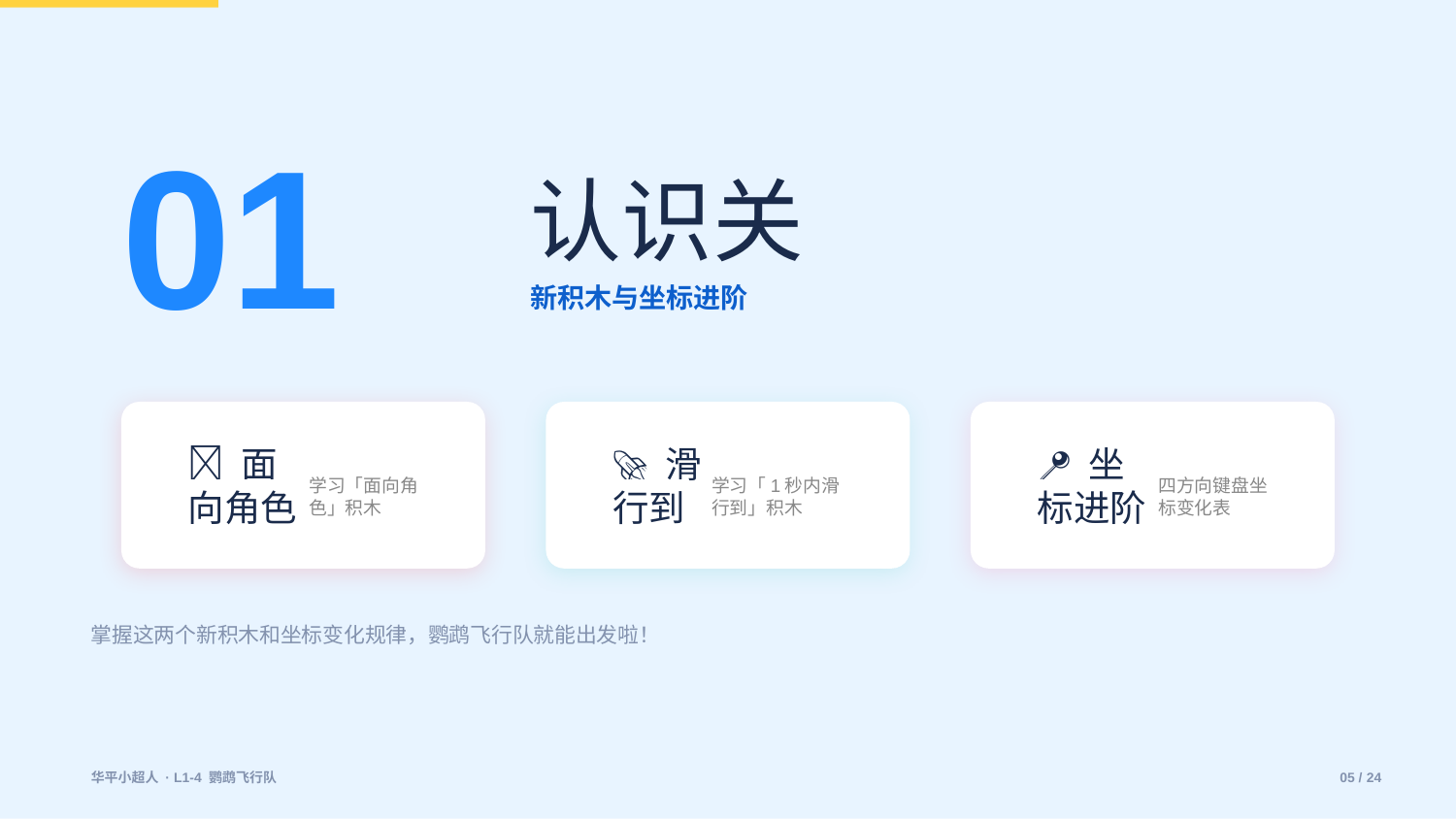

01
认识关
新积木与坐标进阶

🧭 面向角色
🚀 滑行到
📍 坐标进阶
学习「面向角色」积木
学习「1秒内滑行到」积木
四方向键盘坐标变化表
掌握这两个新积木和坐标变化规律，鹦鹉飞行队就能出发啦！
华平小超人 · L1-4 鹦鹉飞行队
05 / 24